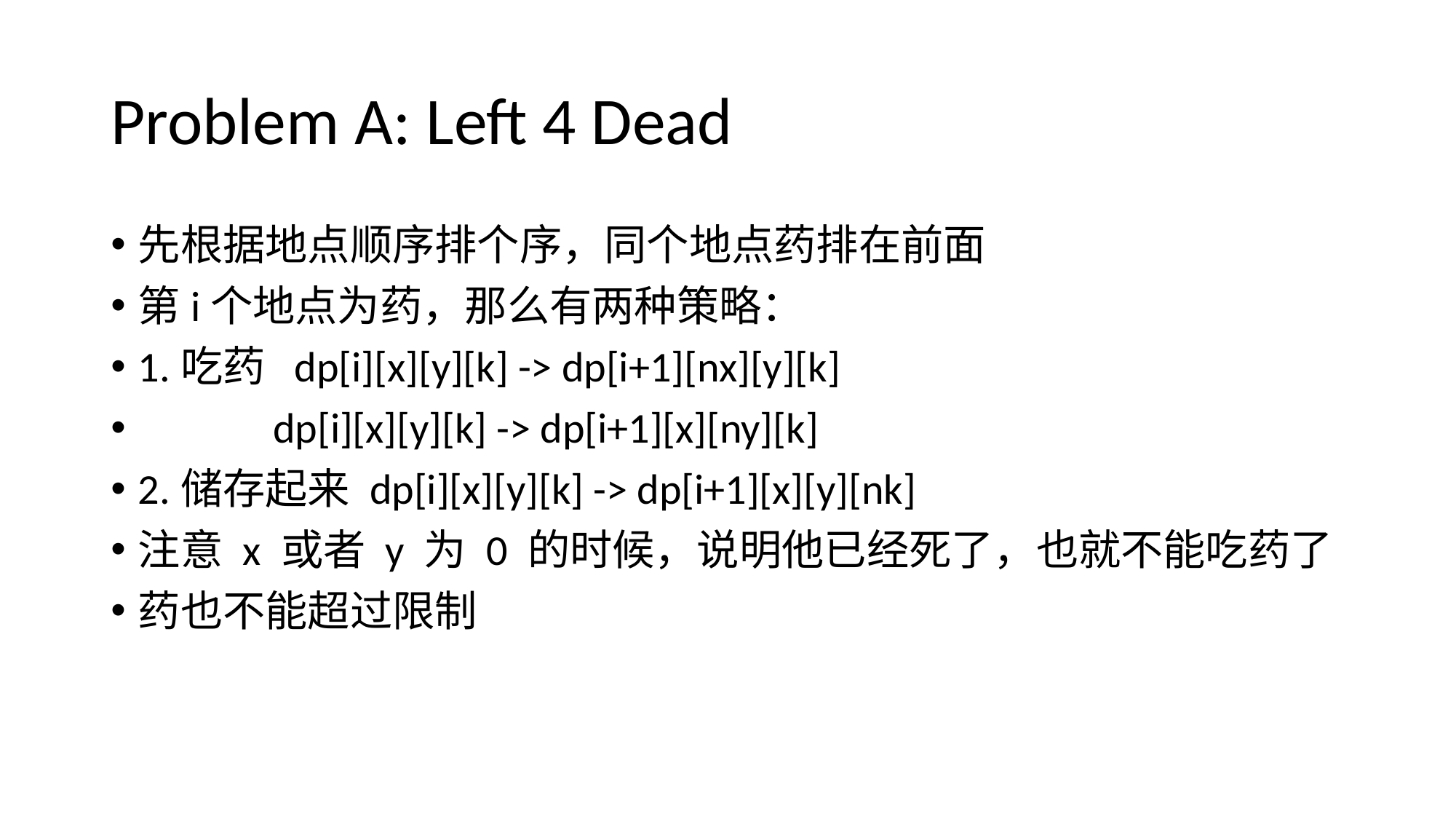

# Problem A: Left 4 Dead
先根据地点顺序排个序，同个地点药排在前面
第i个地点为药，那么有两种策略：
1.吃药  dp[i][x][y][k] -> dp[i+1][nx][y][k]
              dp[i][x][y][k] -> dp[i+1][x][ny][k]
2.储存起来 dp[i][x][y][k] -> dp[i+1][x][y][nk]
注意 x 或者 y 为 0 的时候，说明他已经死了，也就不能吃药了
药也不能超过限制